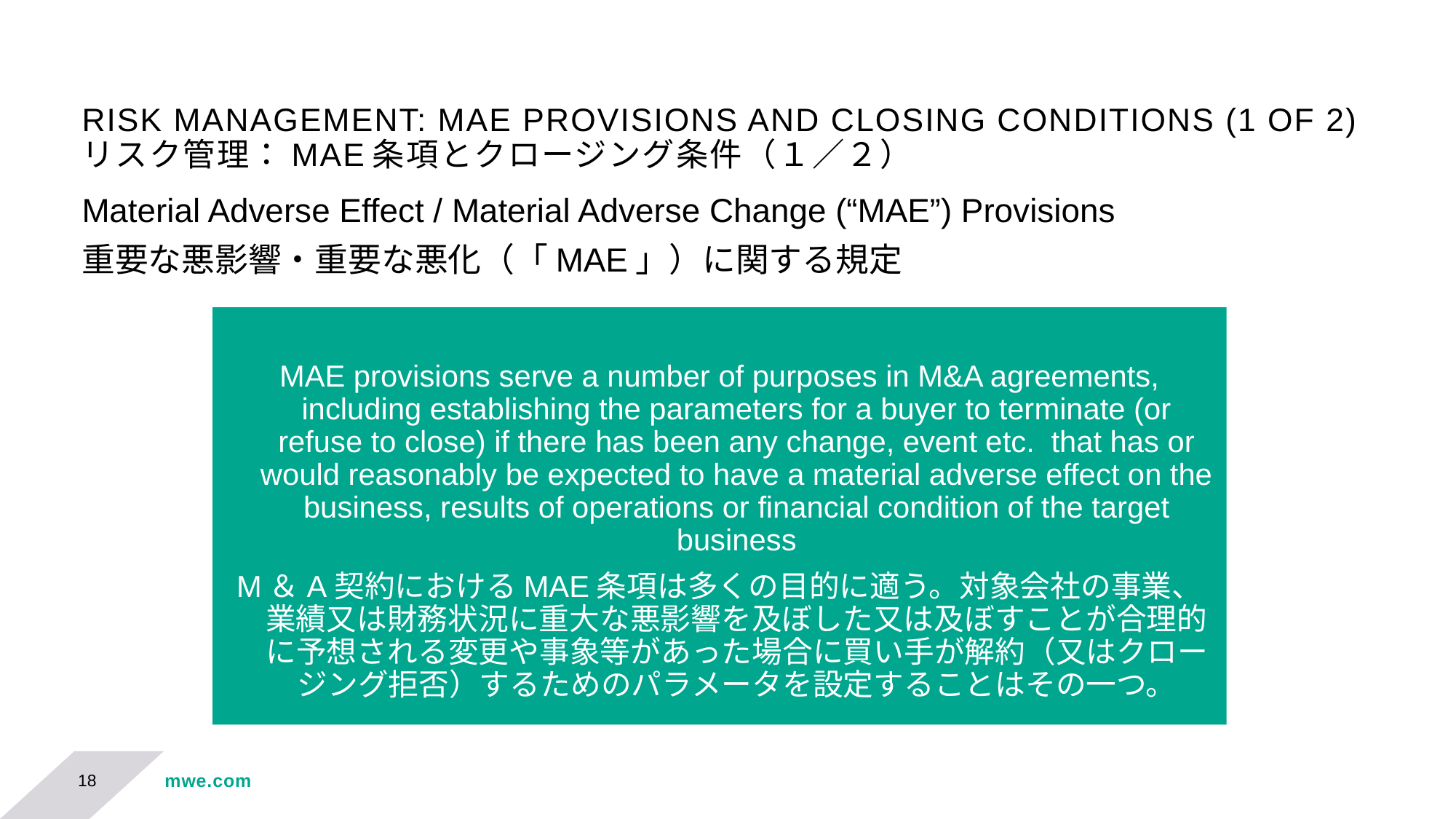

# RISK MANAGEMENT: MAE PROVISIONS AND CLOSING CONDITIONS (1 OF 2) リスク管理：MAE条項とクロージング条件（１／２）
Material Adverse Effect / Material Adverse Change (“MAE”) Provisions
重要な悪影響・重要な悪化（「MAE」）に関する規定

MAE provisions serve a number of purposes in M&A agreements, including establishing the parameters for a buyer to terminate (or refuse to close) if there has been any change, event etc.  that has or would reasonably be expected to have a material adverse effect on the business, results of operations or financial condition of the target business
M＆A契約におけるMAE条項は多くの目的に適う。対象会社の事業、業績又は財務状況に重大な悪影響を及ぼした又は及ぼすことが合理的に予想される変更や事象等があった場合に買い手が解約（又はクロージング拒否）するためのパラメータを設定することはその一つ。

18